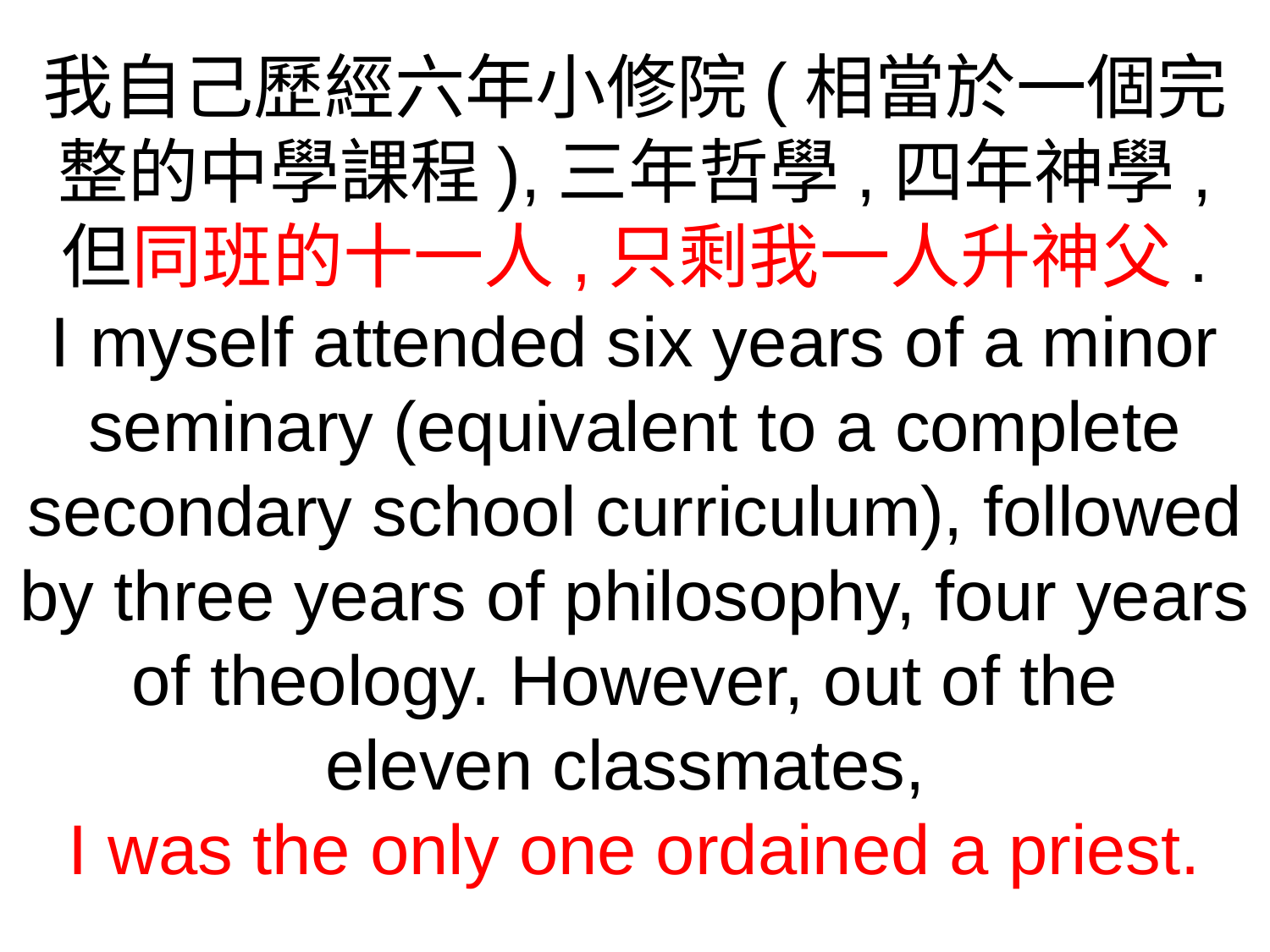

我自己歷經六年小修院(相當於一個完整的中學課程),三年哲學,四年神學,
但同班的十一人,只剩我一人升神父.
I myself attended six years of a minor seminary (equivalent to a complete secondary school curriculum), followed by three years of philosophy, four years of theology. However, out of the
eleven classmates,
I was the only one ordained a priest.